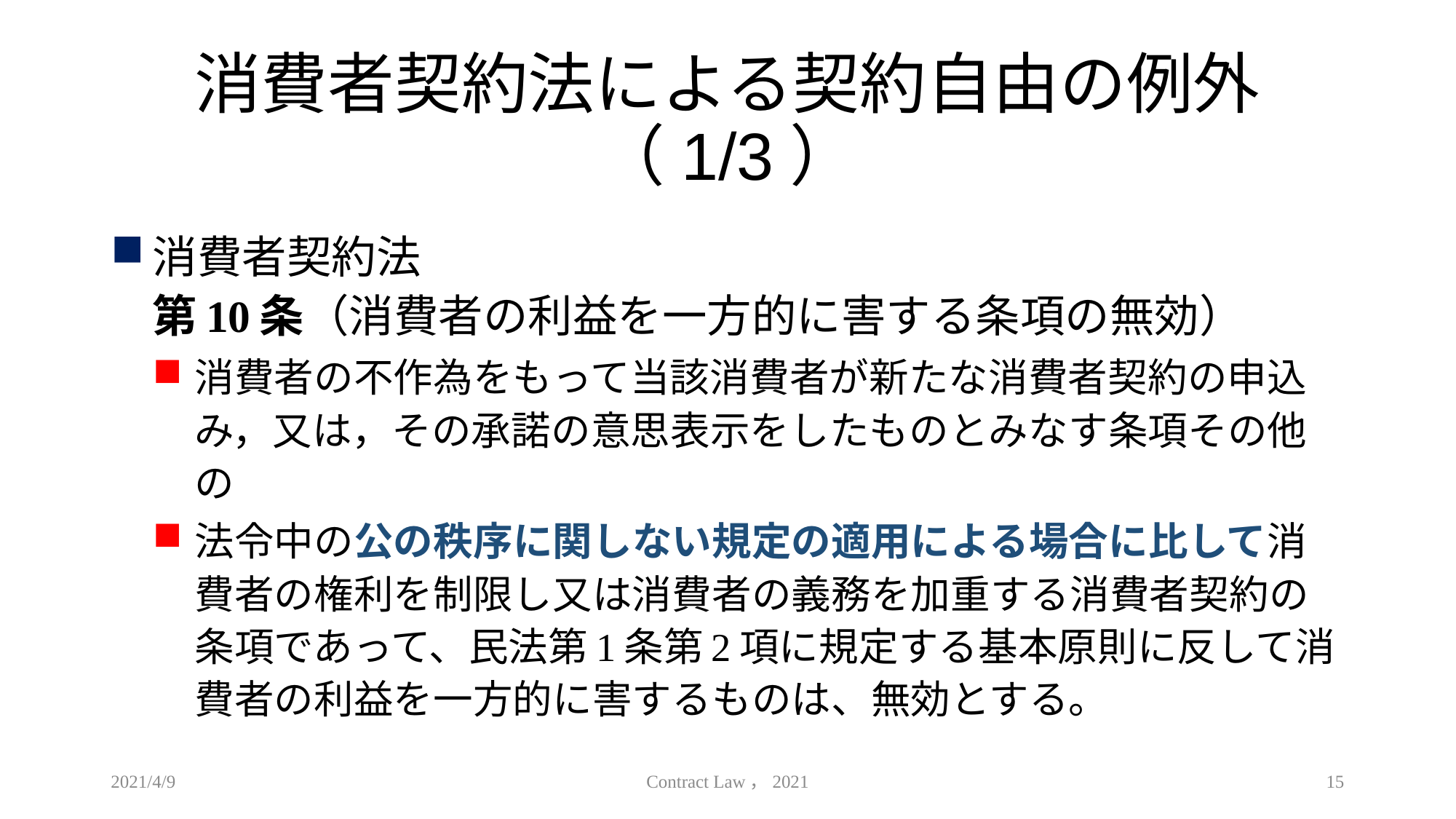

# 消費者契約法による契約自由の例外（1/3）
消費者契約法　
第10条（消費者の利益を一方的に害する条項の無効）
消費者の不作為をもって当該消費者が新たな消費者契約の申込み，又は，その承諾の意思表示をしたものとみなす条項その他の
法令中の公の秩序に関しない規定の適用による場合に比して消費者の権利を制限し又は消費者の義務を加重する消費者契約の条項であって、民法第1条第2項に規定する基本原則に反して消費者の利益を一方的に害するものは、無効とする。
2021/4/9
Contract Law，2021
15